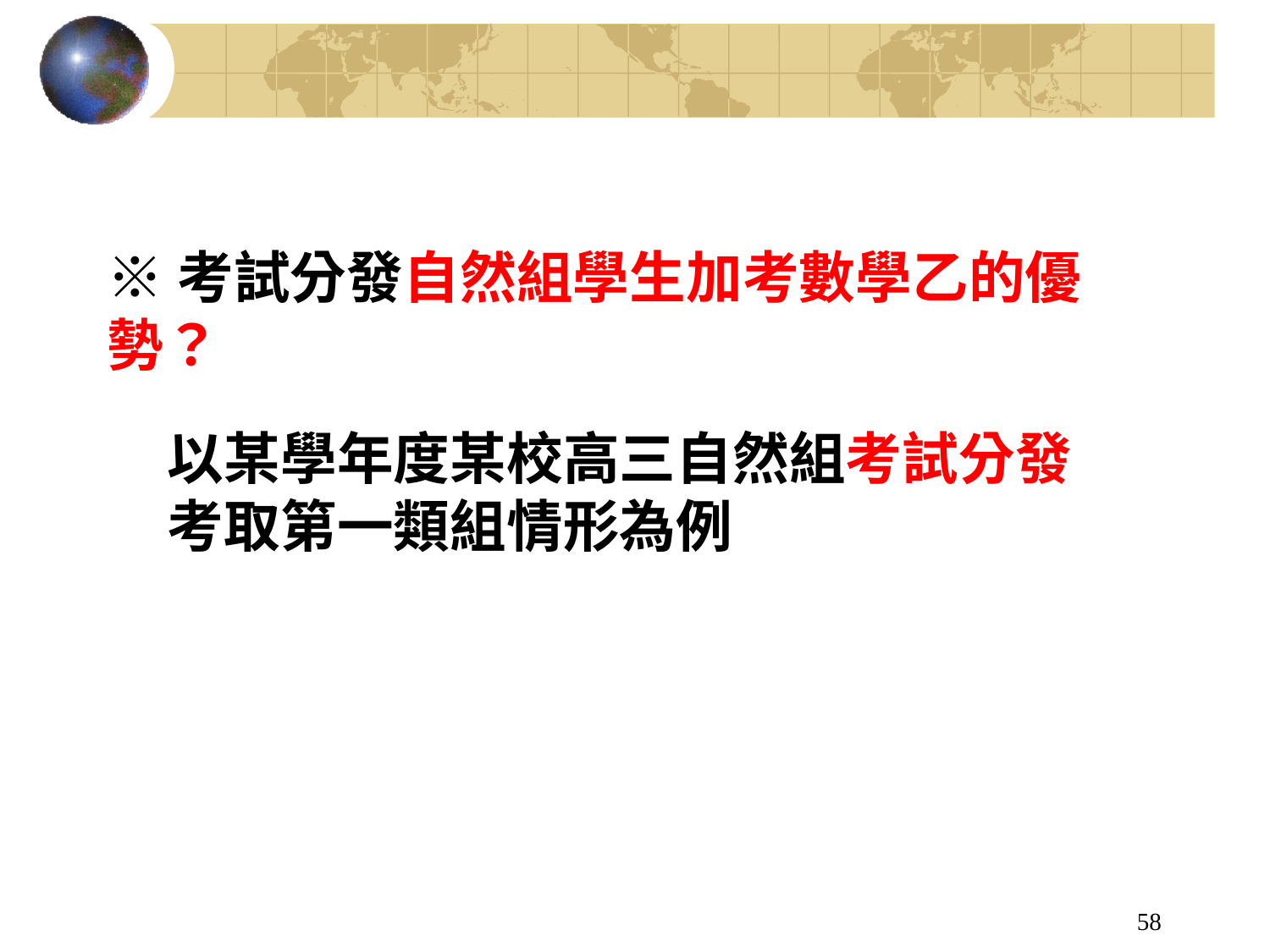

※考試分發自然組學生加考數學乙的優勢？
以某學年度某校高三自然組考試分發
考取第一類組情形為例
58